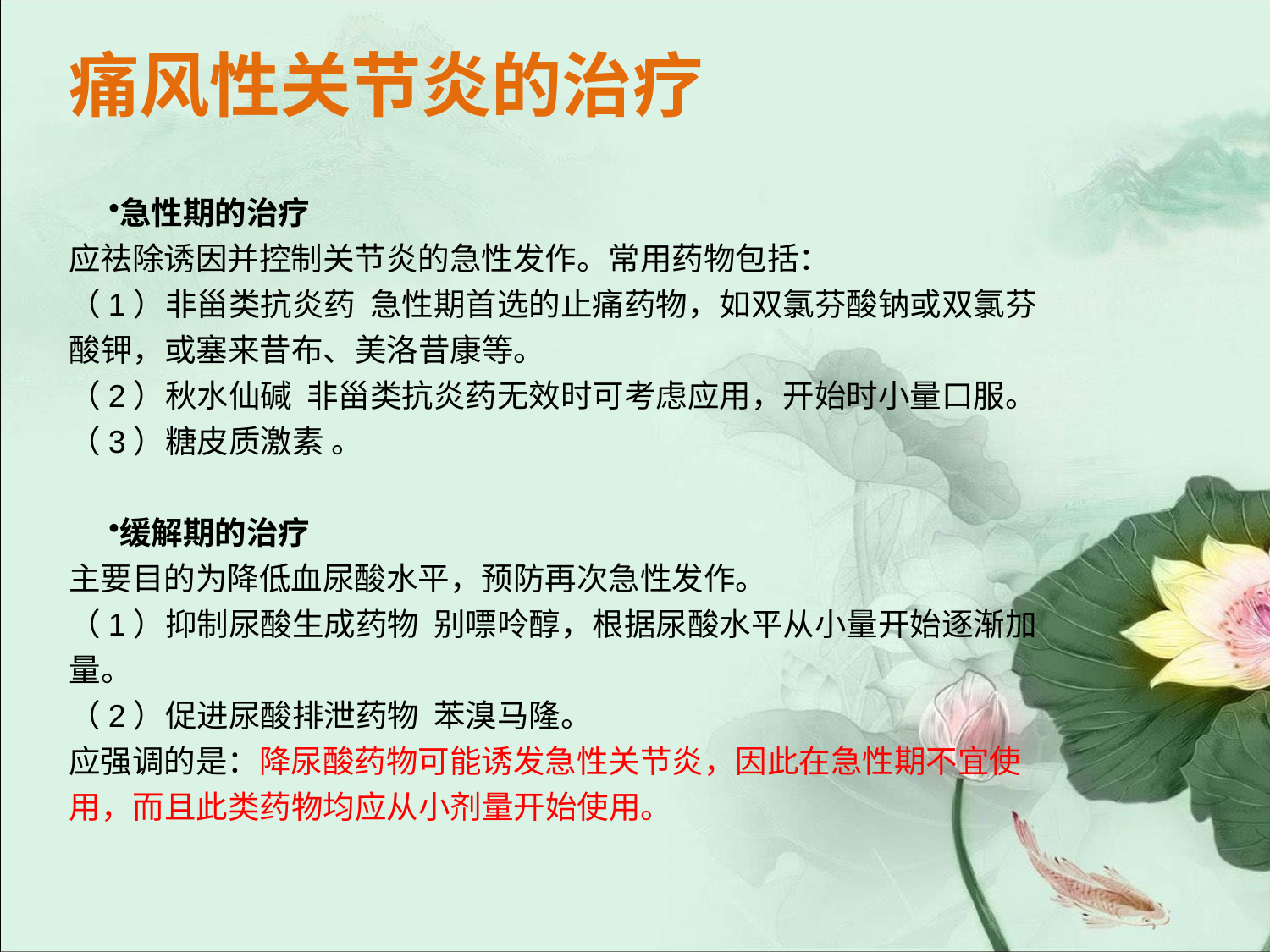

痛风性关节炎的治疗
#
急性期的治疗
应祛除诱因并控制关节炎的急性发作。常用药物包括：
（1）非甾类抗炎药  急性期首选的止痛药物，如双氯芬酸钠或双氯芬酸钾，或塞来昔布、美洛昔康等。
（2）秋水仙碱  非甾类抗炎药无效时可考虑应用，开始时小量口服。
（3）糖皮质激素 。

缓解期的治疗
主要目的为降低血尿酸水平，预防再次急性发作。
（1）抑制尿酸生成药物  别嘌呤醇，根据尿酸水平从小量开始逐渐加量。
（2）促进尿酸排泄药物  苯溴马隆。
应强调的是：降尿酸药物可能诱发急性关节炎，因此在急性期不宜使用，而且此类药物均应从小剂量开始使用。